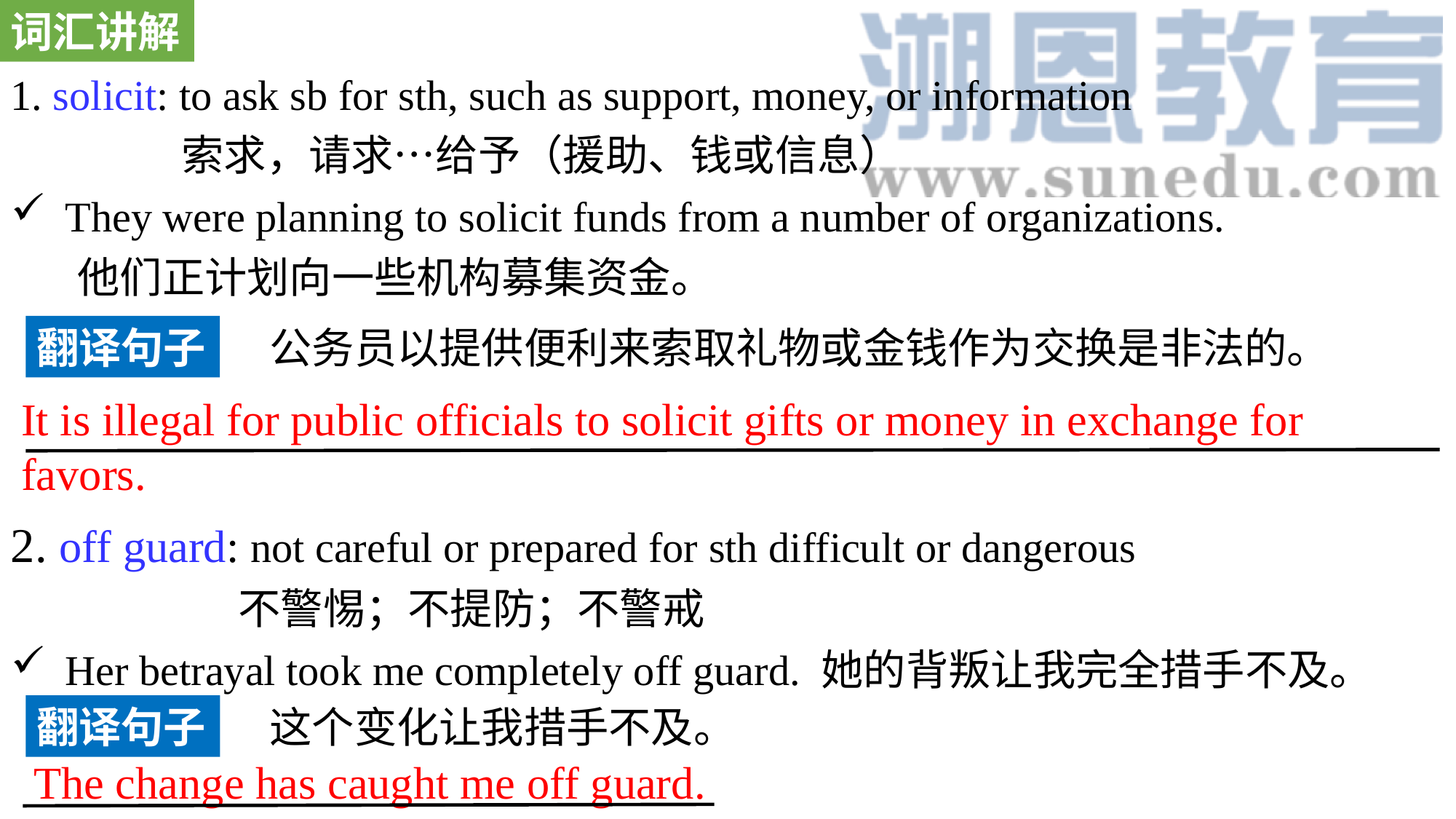

词汇讲解
1. solicit: to ask sb for sth, such as support, money, or information
                 索求，请求…给予（援助、钱或信息）
They were planning to solicit funds from a number of organizations.
      他们正计划向一些机构募集资金。

2. off guard: not careful or prepared for sth difficult or dangerous
                       不警惕；不提防；不警戒
Her betrayal took me completely off guard. 她的背叛让我完全措手不及。

公务员以提供便利来索取礼物或金钱作为交换是非法的。
翻译句子
It is illegal for public officials to solicit gifts or money in exchange for favors.

这个变化让我措手不及。
翻译句子
The change has caught me off guard.